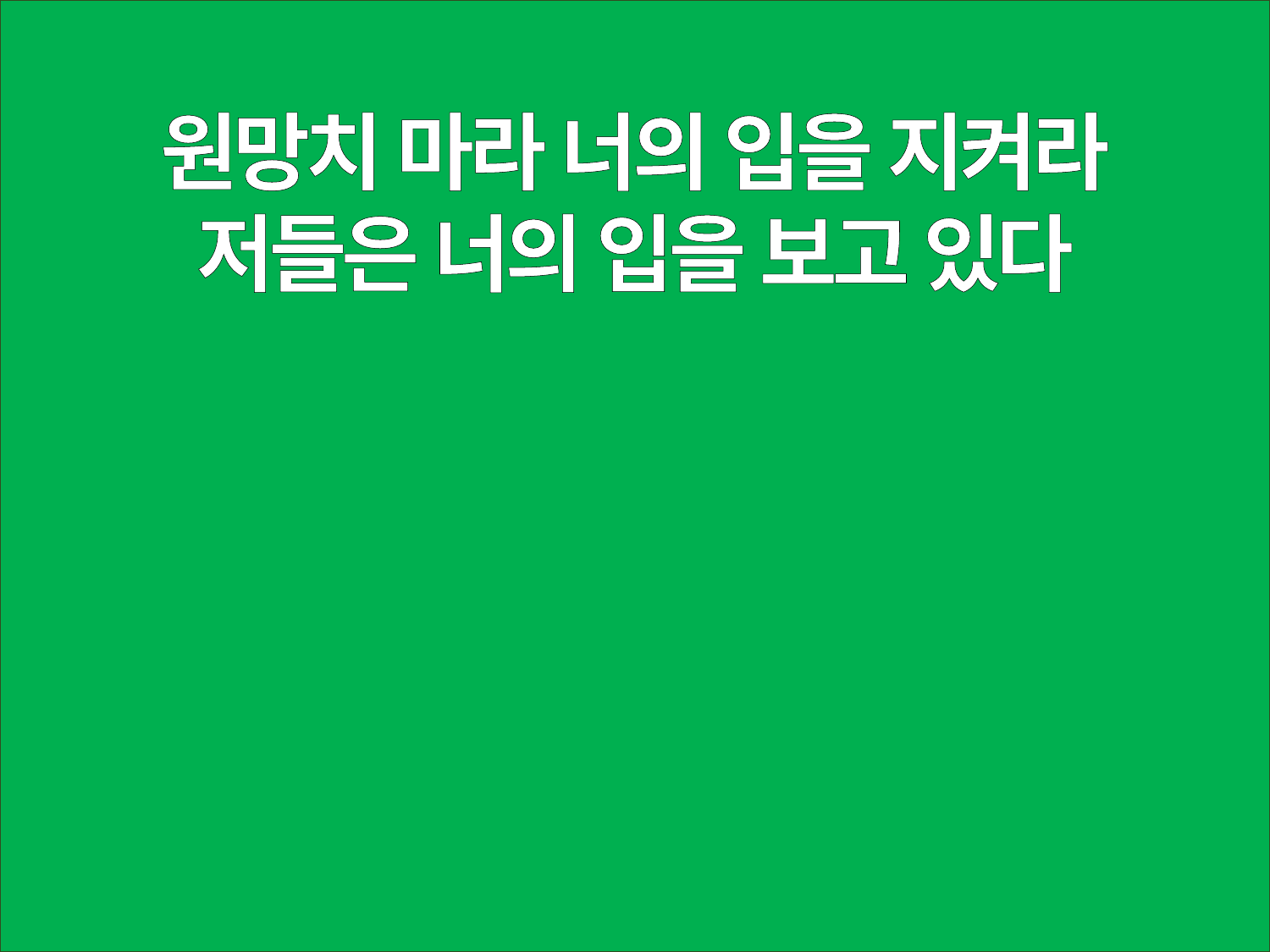

원망치 마라 너의 입을 지켜라
저들은 너의 입을 보고 있다